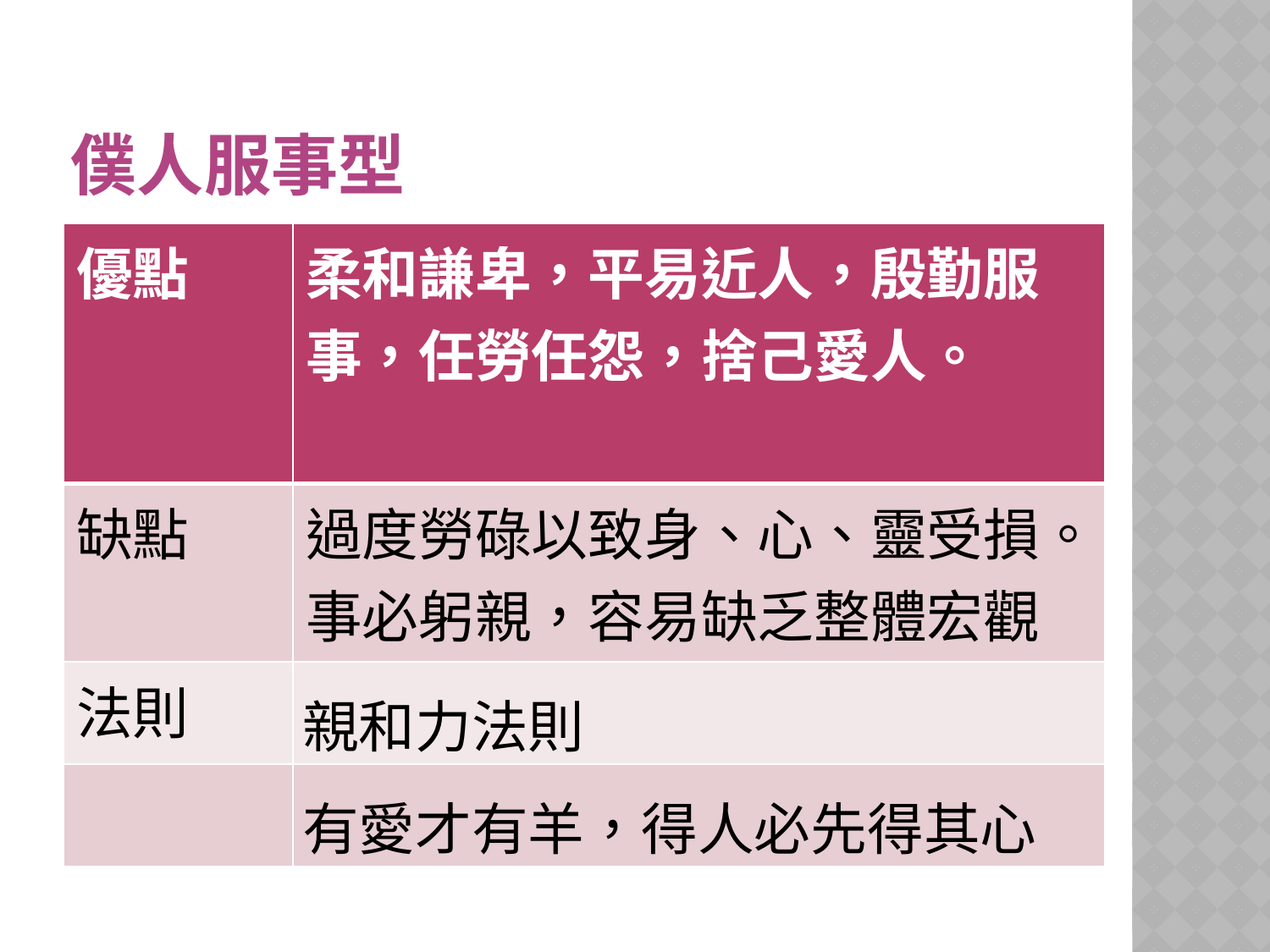

# 僕人服事型
| 優點 | 柔和謙卑，平易近人，殷勤服事，任勞任怨，捨己愛人。 |
| --- | --- |
| 缺點 | 過度勞碌以致身、心、靈受損。事必躬親，容易缺乏整體宏觀 |
| 法則 | 親和力法則 |
|  | 有愛才有羊，得人必先得其心 |